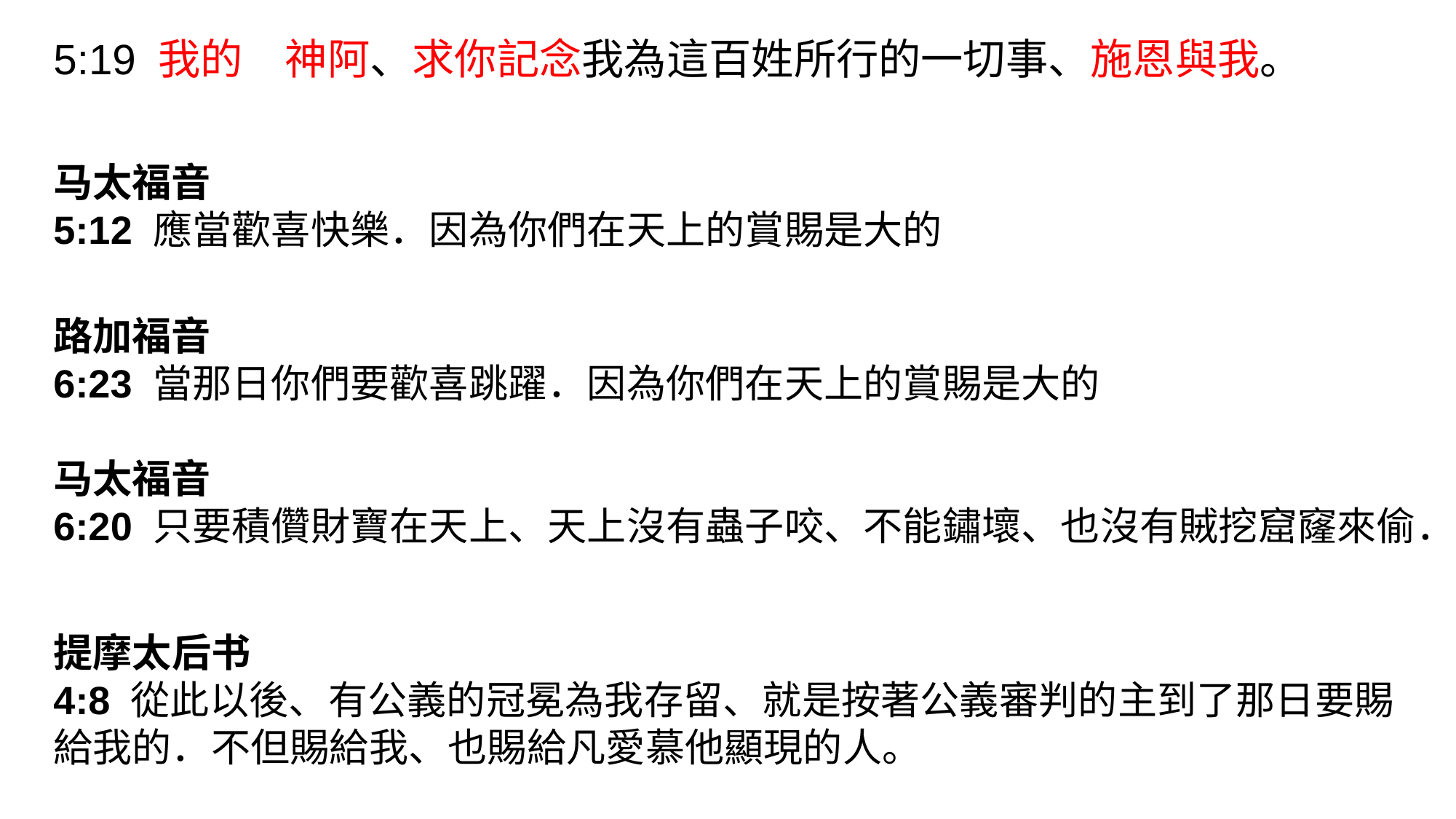

5:19 我的　神阿、求你記念我為這百姓所行的一切事、施恩與我。
马太福音
5:12 應當歡喜快樂．因為你們在天上的賞賜是大的
路加福音
6:23 當那日你們要歡喜跳躍．因為你們在天上的賞賜是大的
马太福音
6:20 只要積儹財寶在天上、天上沒有蟲子咬、不能鏽壞、也沒有賊挖窟窿來偷．
提摩太后书
4:8 從此以後、有公義的冠冕為我存留、就是按著公義審判的主到了那日要賜給我的．不但賜給我、也賜給凡愛慕他顯現的人。